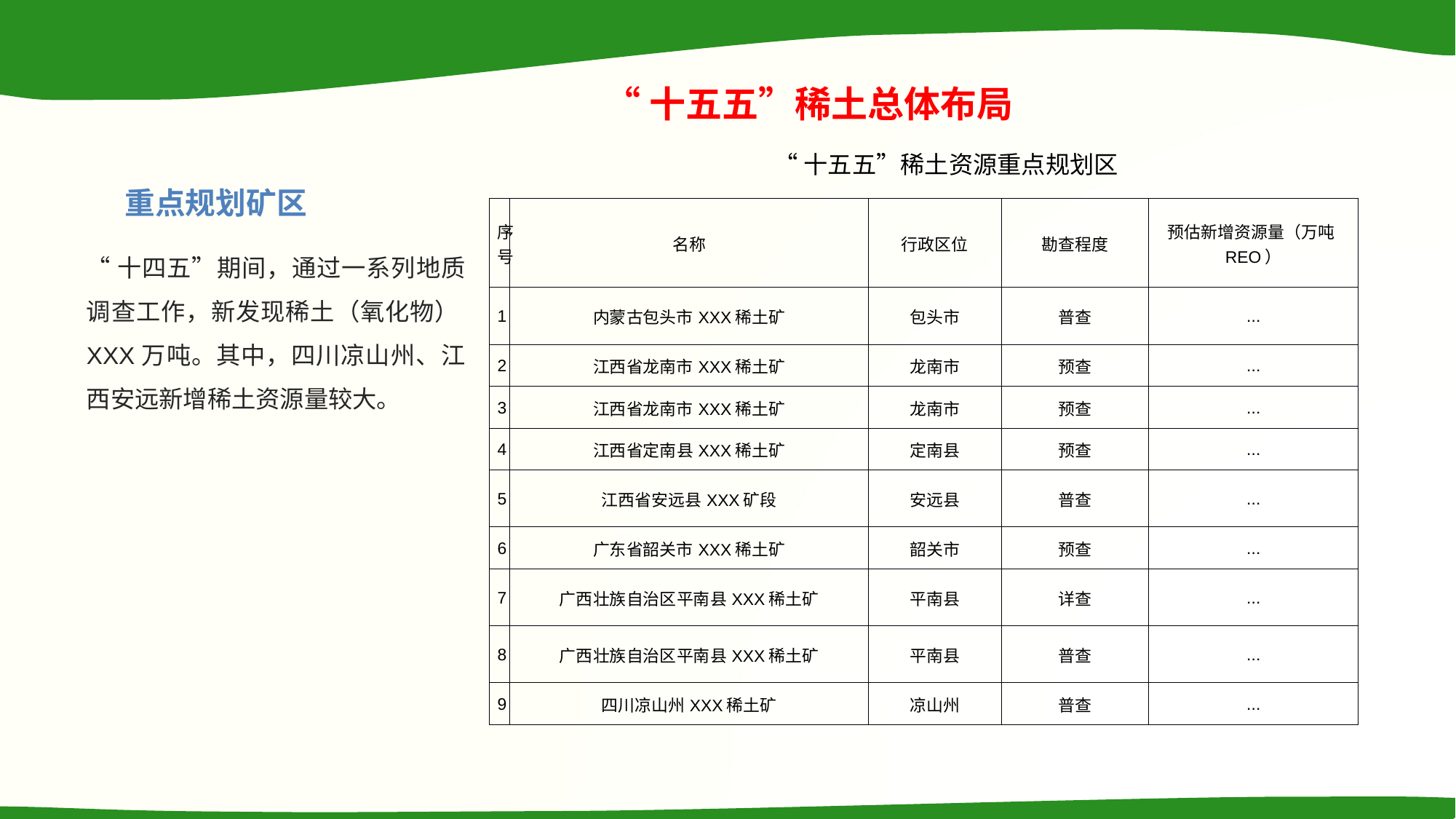

“十五五”稀土总体布局
  “十五五”稀土资源重点规划区
重点规划矿区
| 序号 | 名称 | 行政区位 | 勘查程度 | 预估新增资源量（万吨REO） |
| --- | --- | --- | --- | --- |
| 1 | 内蒙古包头市XXX稀土矿 | 包头市 | 普查 | ... |
| 2 | 江西省龙南市XXX稀土矿 | 龙南市 | 预查 | ... |
| 3 | 江西省龙南市XXX稀土矿 | 龙南市 | 预查 | ... |
| 4 | 江西省定南县XXX稀土矿 | 定南县 | 预查 | ... |
| 5 | 江西省安远县XXX矿段 | 安远县 | 普查 | ... |
| 6 | 广东省韶关市XXX稀土矿 | 韶关市 | 预查 | ... |
| 7 | 广西壮族自治区平南县XXX稀土矿 | 平南县 | 详查 | ... |
| 8 | 广西壮族自治区平南县XXX稀土矿 | 平南县 | 普查 | ... |
| 9 | 四川凉山州XXX稀土矿 | 凉山州 | 普查 | ... |
“十四五”期间，通过一系列地质调查工作，新发现稀土（氧化物）XXX万吨。其中，四川凉山州、江西安远新增稀土资源量较大。